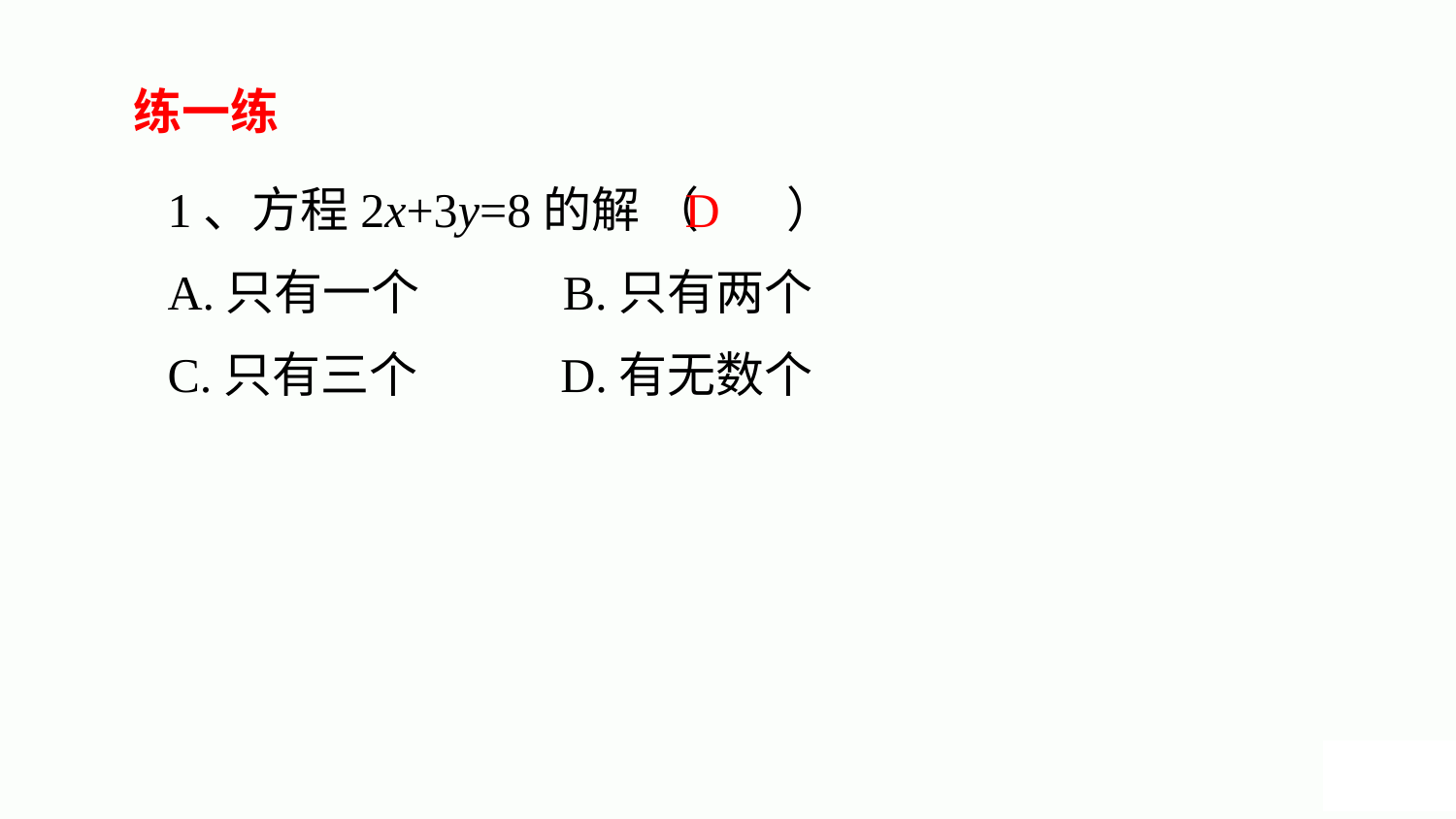

练一练
1、方程2x+3y=8的解 （        ）
A.只有一个            B.只有两个
C.只有三个            D.有无数个
D